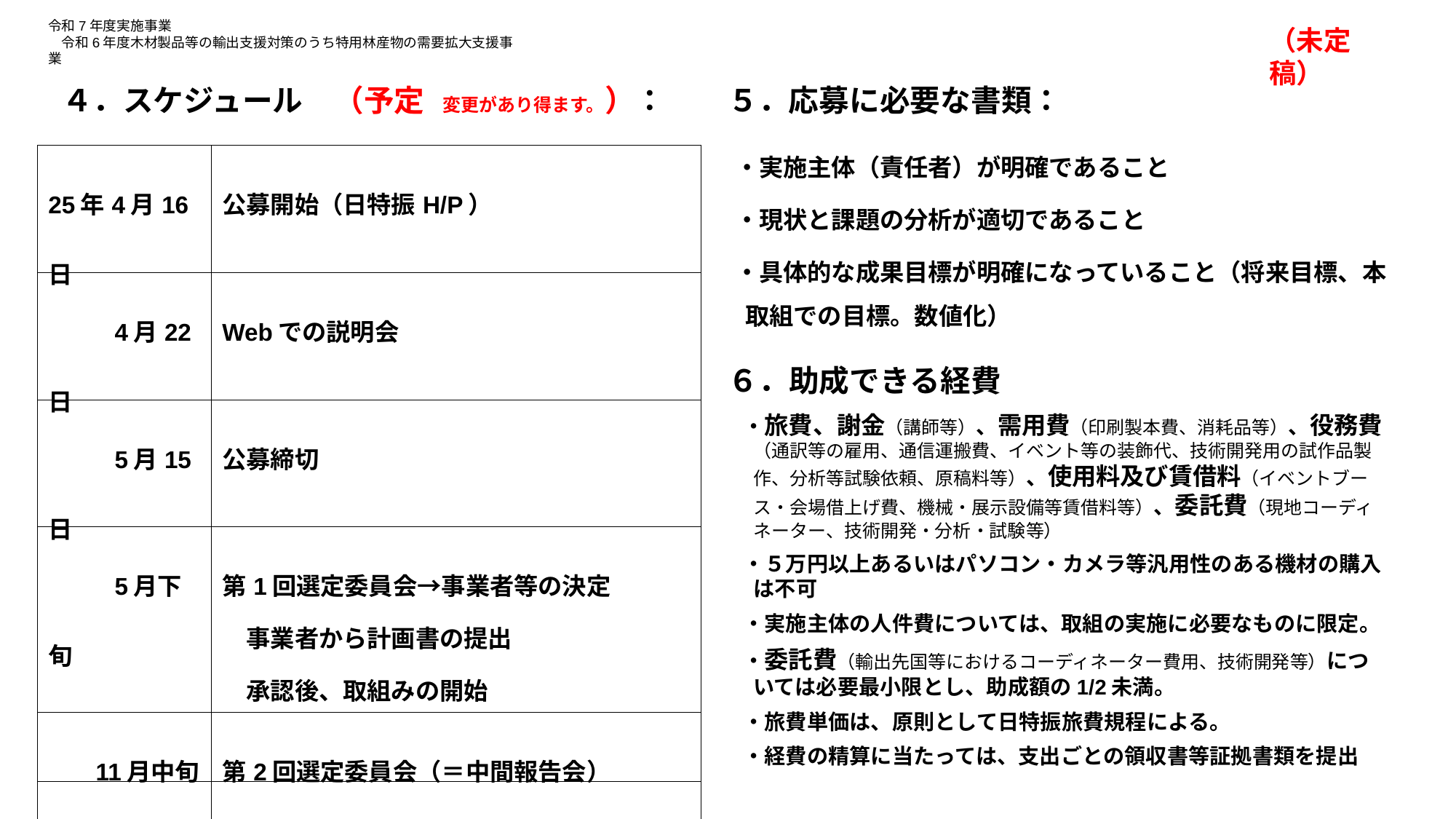

令和7年度実施事業
　令和6年度木材製品等の輸出支援対策のうち特用林産物の需要拡大支援事業
（未定稿）
４．スケジュール　（予定　変更があり得ます。）：
５．応募に必要な書類：
・実施主体（責任者）が明確であること
・現状と課題の分析が適切であること
・具体的な成果目標が明確になっていること（将来目標、本取組での目標。数値化）
| 25年4月16日 | 公募開始（日特振H/P） |
| --- | --- |
| 4月22日 | Webでの説明会 |
| 5月15日 | 公募締切 |
| 5月下旬 | 第1回選定委員会→事業者等の決定 　事業者から計画書の提出 　承認後、取組みの開始 |
| 11月中旬 | 第2回選定委員会（＝中間報告会） |
| 26年 1月末 | 取組の終了 |
| 26年 2月下旬 | 第3回選定委員会（＝成果報告会（webを含めて公開）） |
６．助成できる経費
・旅費、謝金（講師等）、需用費（印刷製本費、消耗品等）、役務費（通訳等の雇用、通信運搬費、イベント等の装飾代、技術開発用の試作品製作、分析等試験依頼、原稿料等）、使用料及び賃借料（イベントブース・会場借上げ費、機械・展示設備等賃借料等）、委託費（現地コーディネーター、技術開発・分析・試験等）
・５万円以上あるいはパソコン・カメラ等汎用性のある機材の購入は不可
・実施主体の人件費については、取組の実施に必要なものに限定。
・委託費（輸出先国等におけるコーディネーター費用、技術開発等）については必要最小限とし、助成額の1/2未満。
・旅費単価は、原則として日特振旅費規程による。
・経費の精算に当たっては、支出ごとの領収書等証拠書類を提出